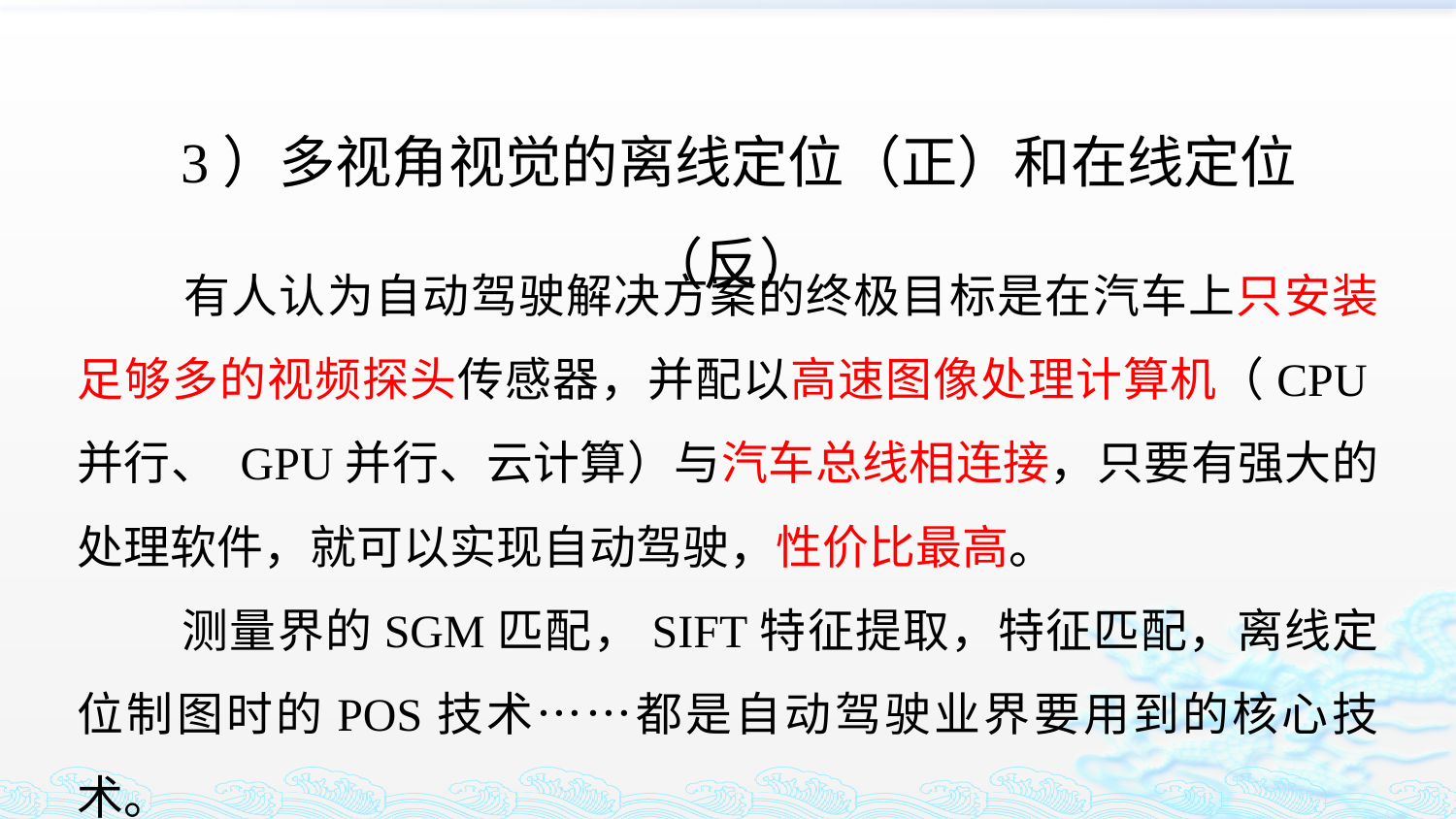

3）多视角视觉的离线定位（正）和在线定位（反）
        有人认为自动驾驶解决方案的终极目标是在汽车上只安装足够多的视频探头传感器，并配以高速图像处理计算机（CPU并行、 GPU并行、云计算）与汽车总线相连接，只要有强大的处理软件，就可以实现自动驾驶，性价比最高。
        测量界的SGM匹配，SIFT特征提取，特征匹配，离线定位制图时的POS技术……都是自动驾驶业界要用到的核心技术。